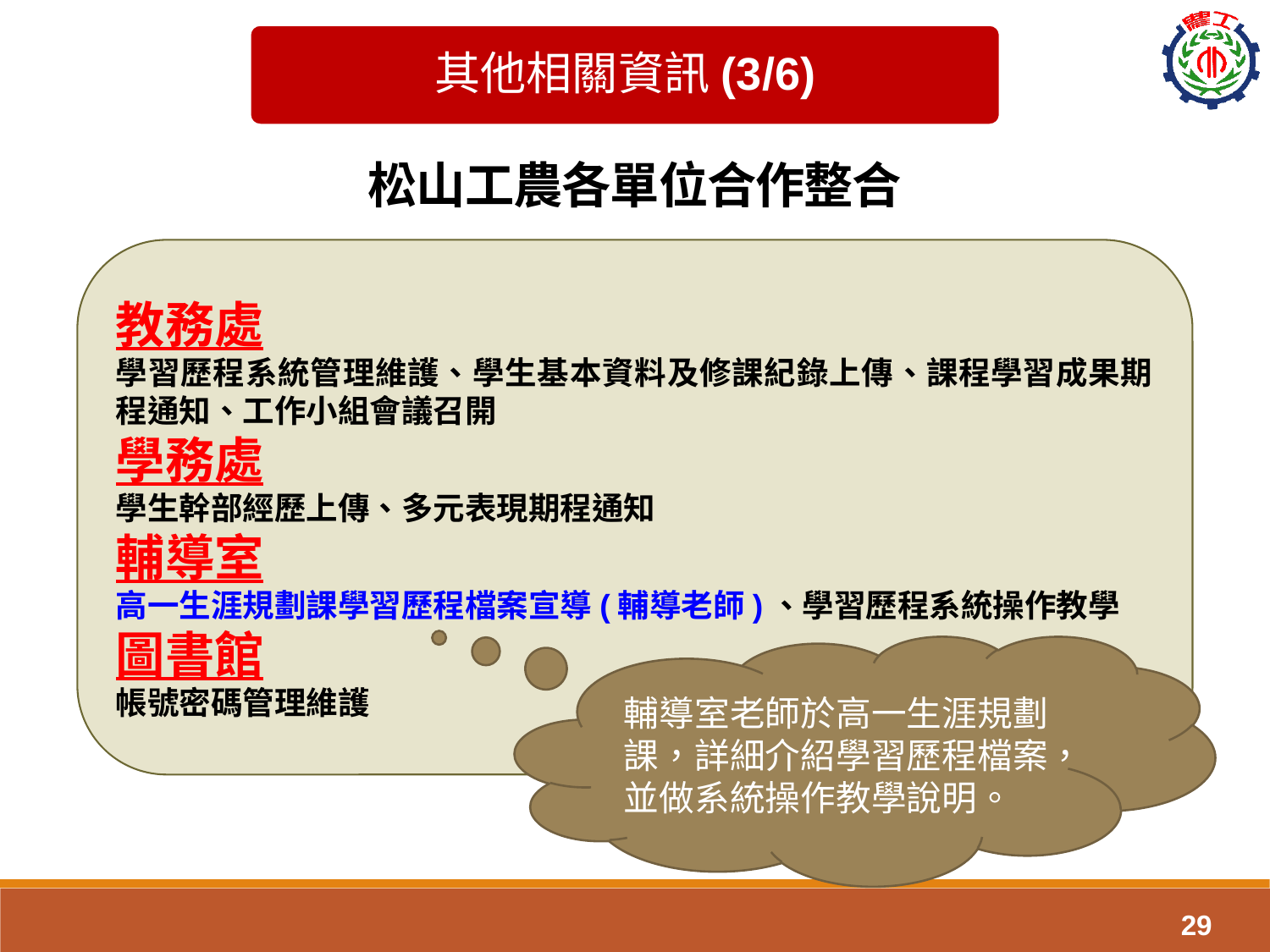

其他相關資訊(3/6)
松山工農各單位合作整合
教務處
學習歷程系統管理維護、學生基本資料及修課紀錄上傳、課程學習成果期程通知、工作小組會議召開
學務處
學生幹部經歷上傳、多元表現期程通知
輔導室
高一生涯規劃課學習歷程檔案宣導(輔導老師)、學習歷程系統操作教學
圖書館
帳號密碼管理維護
輔導室老師於高一生涯規劃課，詳細介紹學習歷程檔案，並做系統操作教學說明。